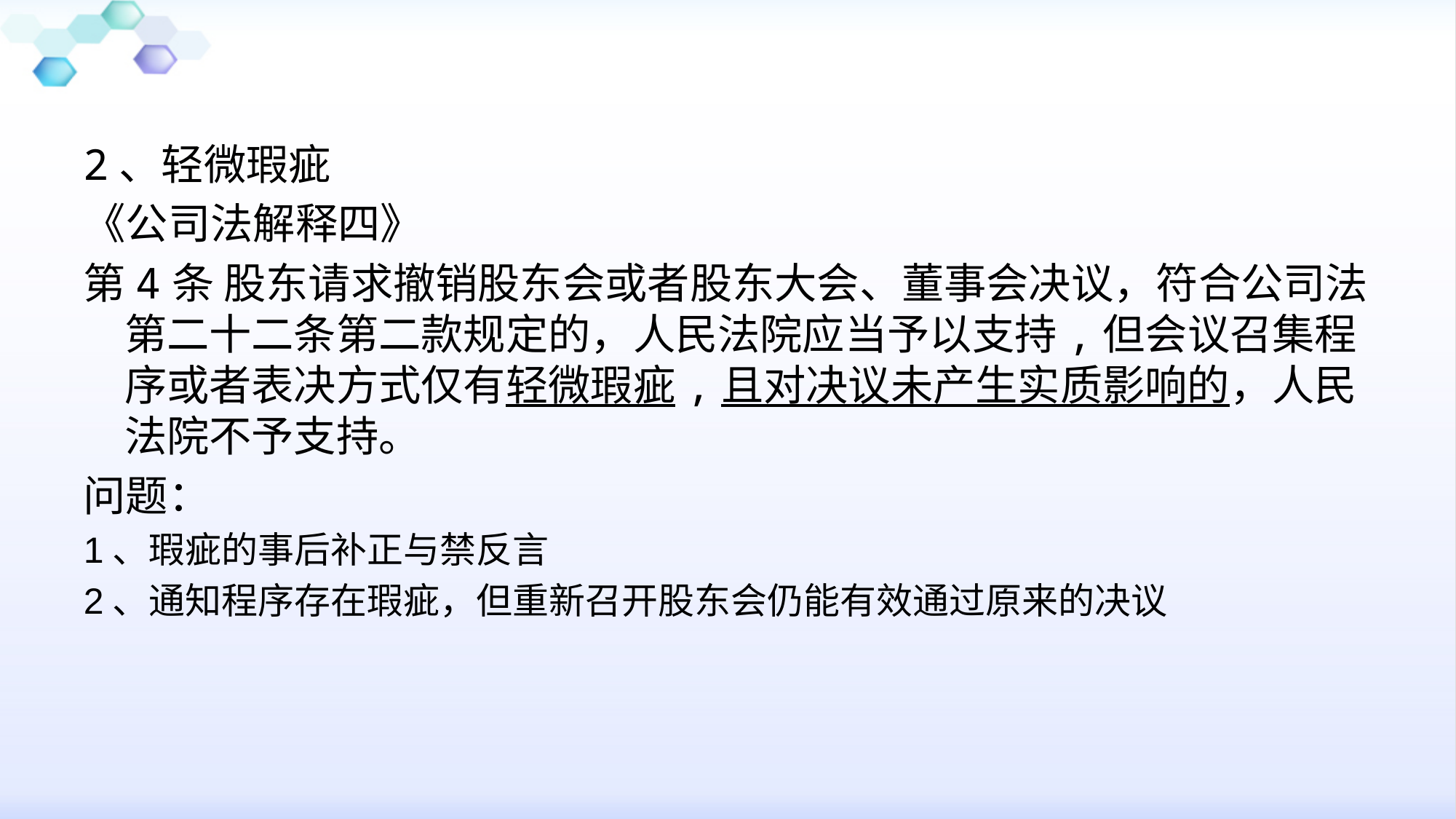

2、轻微瑕疵
《公司法解释四》
第4条 股东请求撤销股东会或者股东大会、董事会决议，符合公司法第二十二条第二款规定的，人民法院应当予以支持,但会议召集程序或者表决方式仅有轻微瑕疵,且对决议未产生实质影响的，人民法院不予支持。
问题：
1、瑕疵的事后补正与禁反言
2、通知程序存在瑕疵，但重新召开股东会仍能有效通过原来的决议